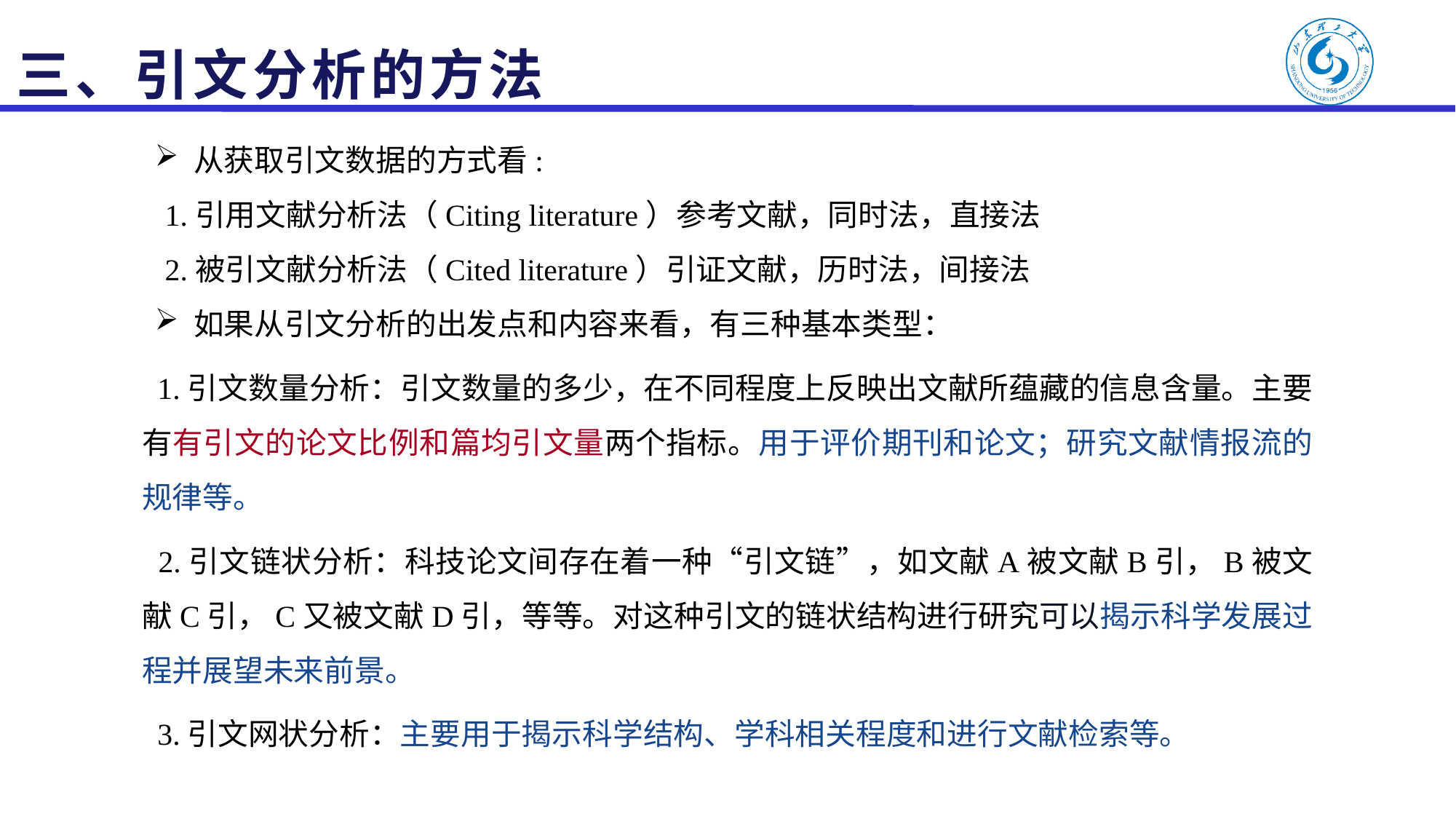

# 三、引文分析的方法
从获取引文数据的方式看:
   1.引用文献分析法（Citing literature）参考文献，同时法，直接法
   2.被引文献分析法（Cited literature）引证文献，历时法，间接法
如果从引文分析的出发点和内容来看，有三种基本类型：
  1.引文数量分析：引文数量的多少，在不同程度上反映出文献所蕴藏的信息含量。主要有有引文的论文比例和篇均引文量两个指标。用于评价期刊和论文；研究文献情报流的规律等。
  2.引文链状分析：科技论文间存在着一种“引文链”，如文献A被文献B引，B被文献C引，C又被文献D引，等等。对这种引文的链状结构进行研究可以揭示科学发展过程并展望未来前景。
  3.引文网状分析：主要用于揭示科学结构、学科相关程度和进行文献检索等。